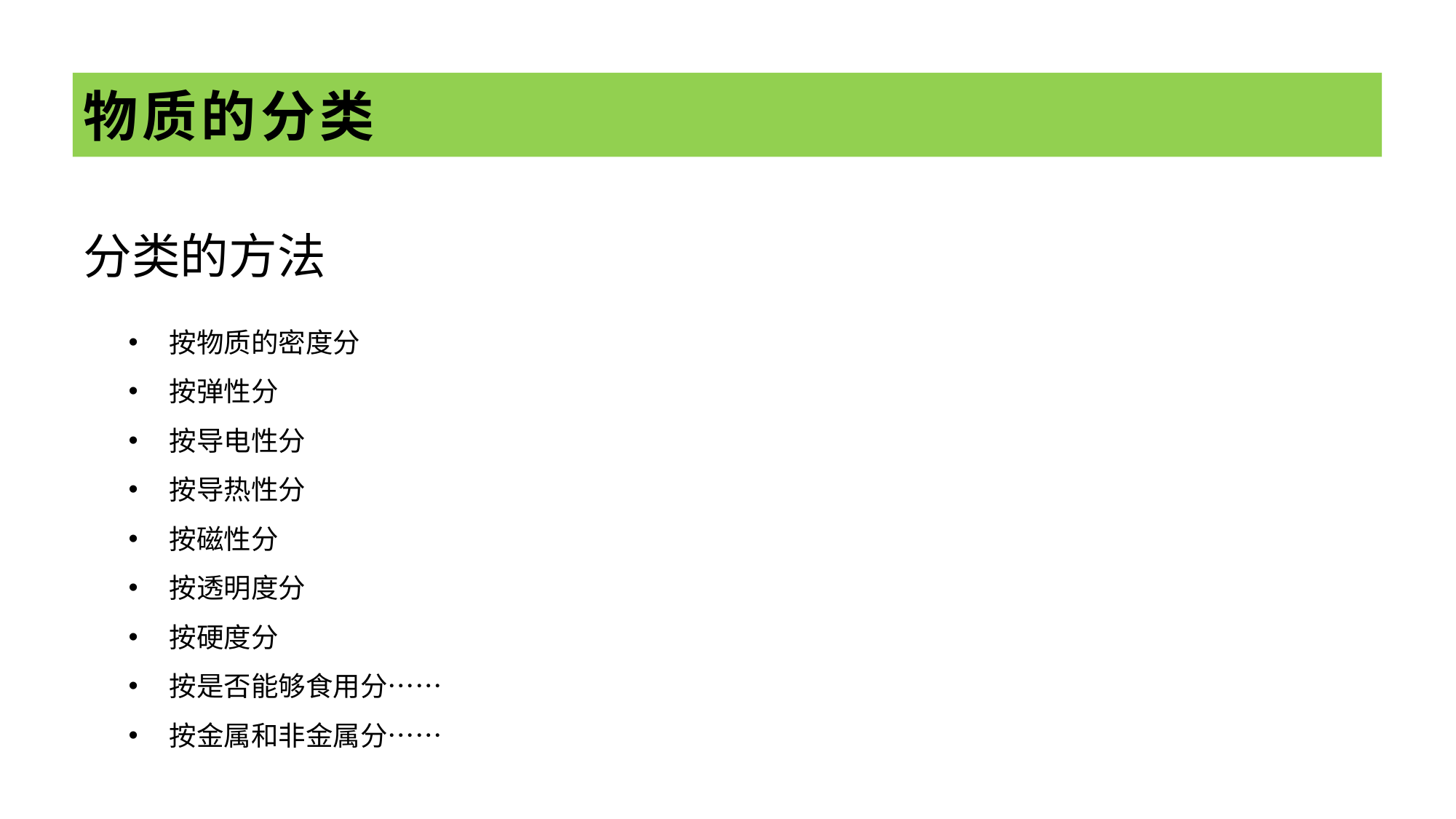

# 物质的分类
分类的方法
按物质的密度分
按弹性分
按导电性分
按导热性分
按磁性分
按透明度分
按硬度分
按是否能够食用分……
按金属和非金属分……